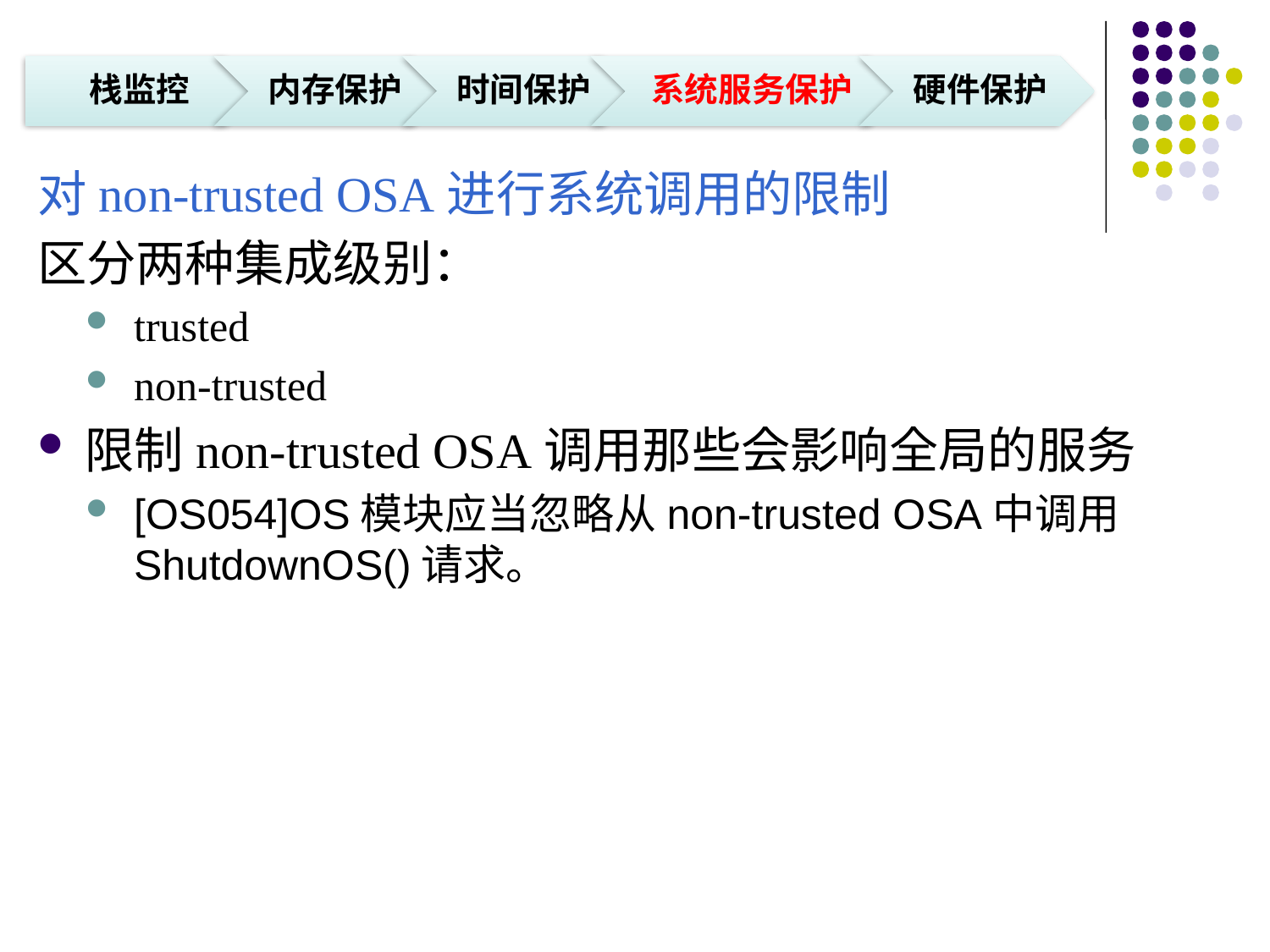

栈监控
内存保护
时间保护
系统服务保护
硬件保护
对non-trusted OSA进行系统调用的限制
区分两种集成级别：
trusted
non-trusted
限制non-trusted OSA调用那些会影响全局的服务
[OS054]OS模块应当忽略从non-trusted OSA中调用ShutdownOS()请求。